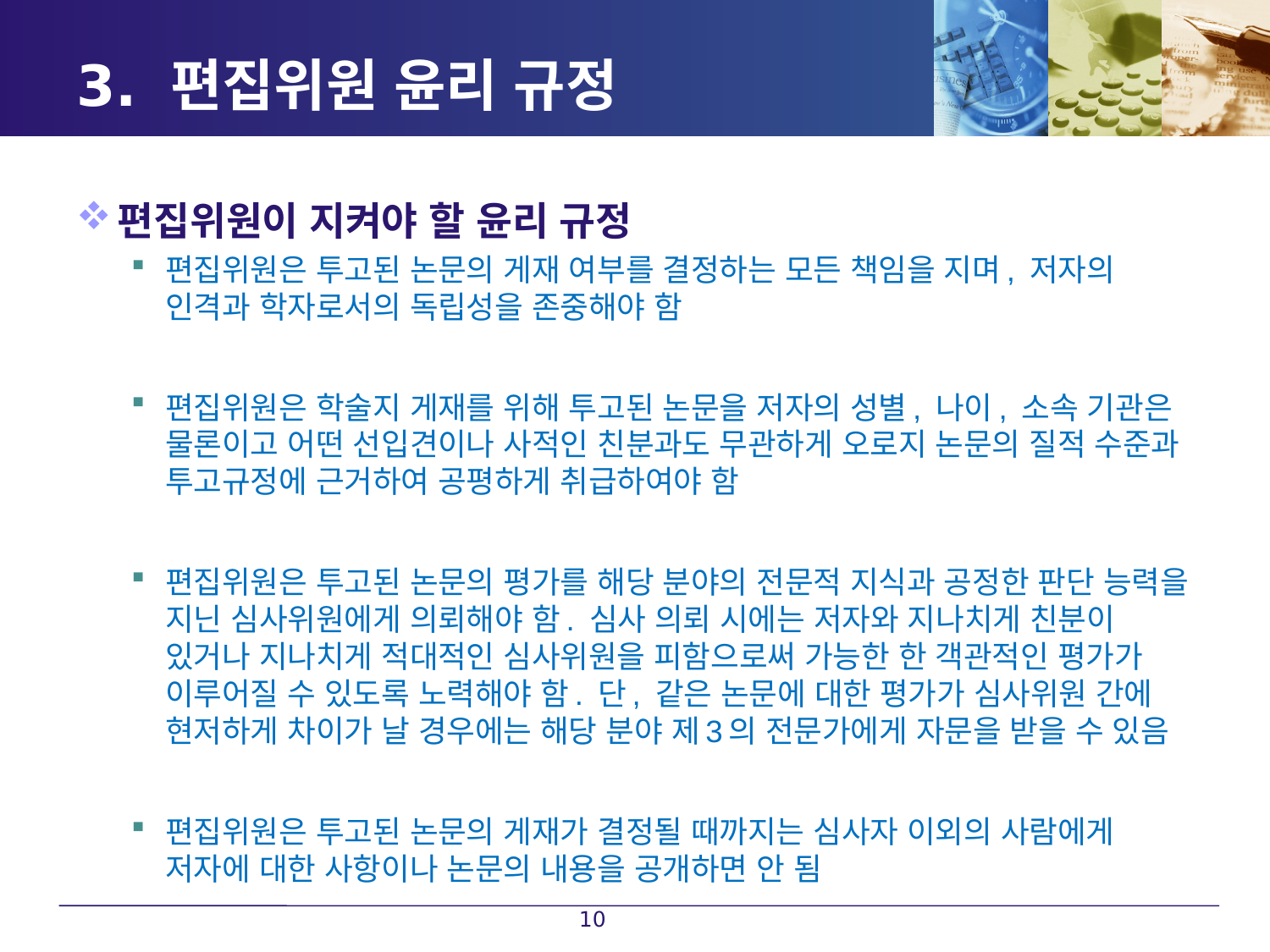

# 3. 편집위원 윤리 규정
편집위원이 지켜야 할 윤리 규정
편집위원은 투고된 논문의 게재 여부를 결정하는 모든 책임을 지며, 저자의 인격과 학자로서의 독립성을 존중해야 함

편집위원은 학술지 게재를 위해 투고된 논문을 저자의 성별, 나이, 소속 기관은 물론이고 어떤 선입견이나 사적인 친분과도 무관하게 오로지 논문의 질적 수준과 투고규정에 근거하여 공평하게 취급하여야 함

편집위원은 투고된 논문의 평가를 해당 분야의 전문적 지식과 공정한 판단 능력을 지닌 심사위원에게 의뢰해야 함. 심사 의뢰 시에는 저자와 지나치게 친분이 있거나 지나치게 적대적인 심사위원을 피함으로써 가능한 한 객관적인 평가가 이루어질 수 있도록 노력해야 함. 단, 같은 논문에 대한 평가가 심사위원 간에 현저하게 차이가 날 경우에는 해당 분야 제3의 전문가에게 자문을 받을 수 있음

편집위원은 투고된 논문의 게재가 결정될 때까지는 심사자 이외의 사람에게 저자에 대한 사항이나 논문의 내용을 공개하면 안 됨
10